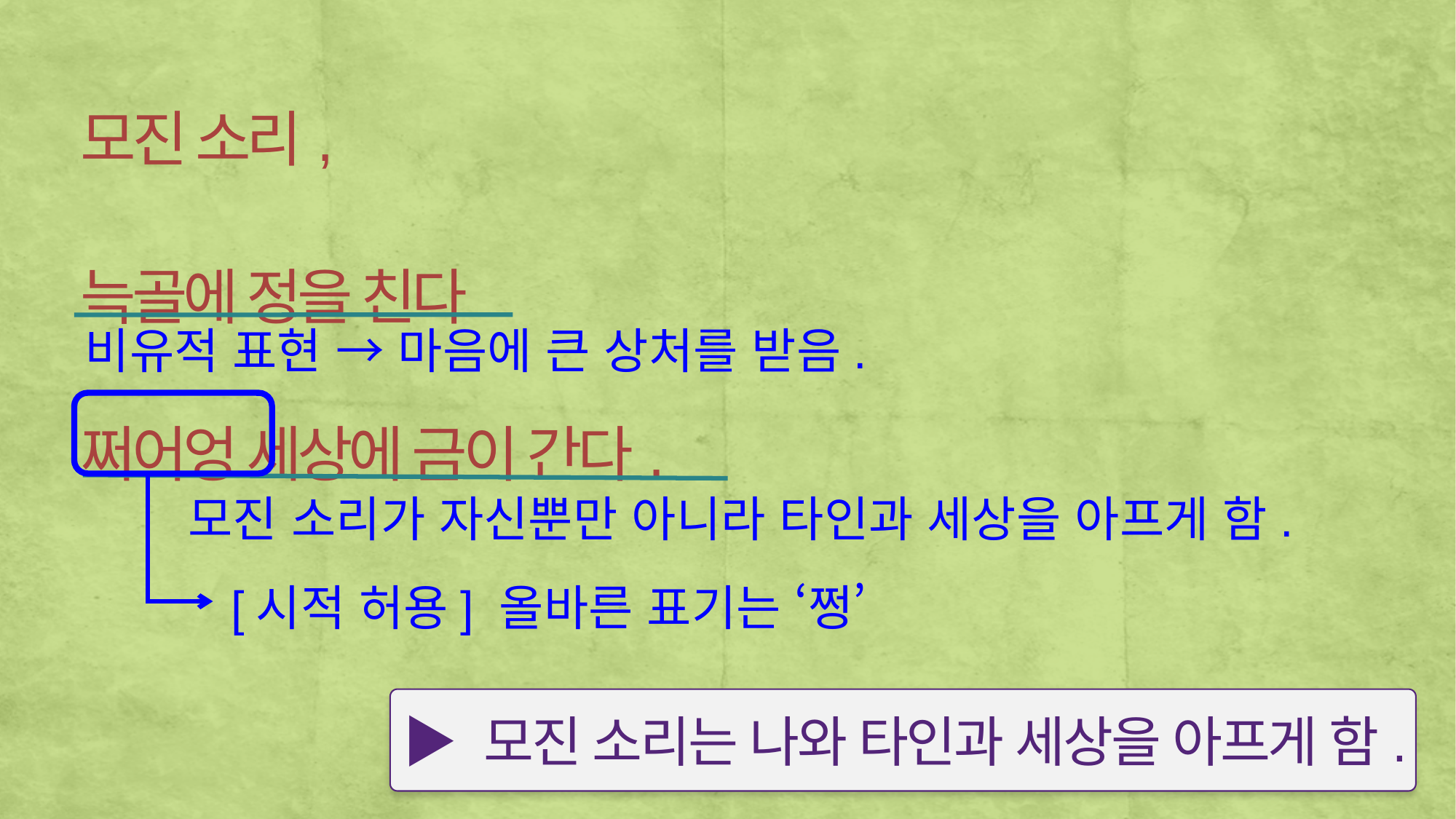

모진 소리,
늑골에 정을 친다
쩌어엉 세상에 금이 간다.
비유적 표현 → 마음에 큰 상처를 받음.

모진 소리가 자신뿐만 아니라 타인과 세상을 아프게 함.
[시적 허용] 올바른 표기는 ‘쩡’
▶ 모진 소리는 나와 타인과 세상을 아프게 함.